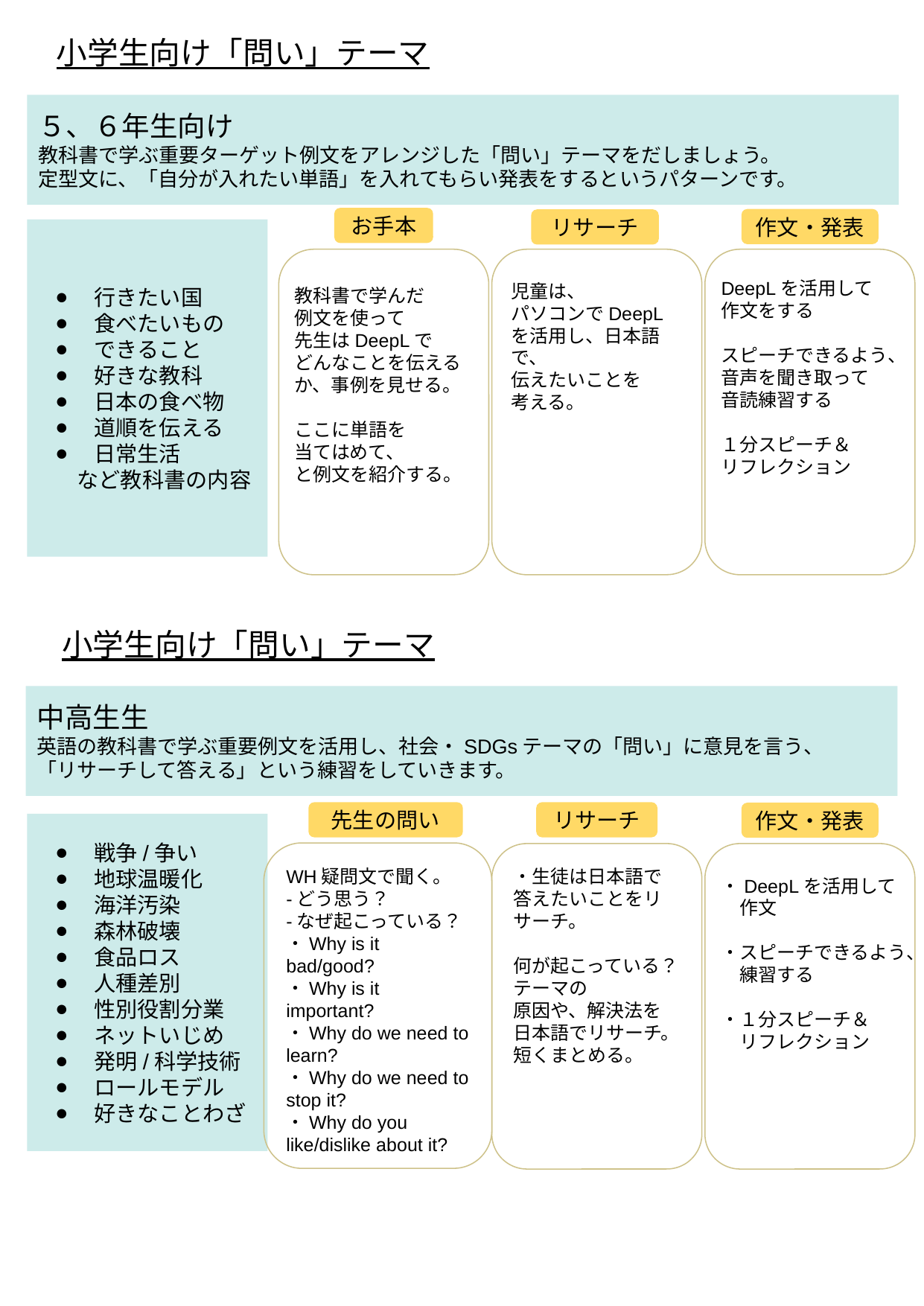

小学生向け「問い」テーマ
５、６年生向け
教科書で学ぶ重要ターゲット例文をアレンジした「問い」テーマをだしましょう。
定型文に、「自分が入れたい単語」を入れてもらい発表をするというパターンです。
お手本
作文・発表
リサーチ
行きたい国
食べたいもの
できること
好きな教科
日本の食べ物
道順を伝える
日常生活
　など教科書の内容

DeepLを活用して
作文をする

スピーチできるよう、
音声を聞き取って
音読練習する

１分スピーチ＆
リフレクション

児童は、
パソコンでDeepL
を活用し、日本語で、
伝えたいことを
考える。
教科書で学んだ
例文を使って
先生はDeepLで
どんなことを伝えるか、事例を見せる。

ここに単語を
当てはめて、
と例文を紹介する。

小学生向け「問い」テーマ
中高生生
英語の教科書で学ぶ重要例文を活用し、社会・SDGsテーマの「問い」に意見を言う、
「リサーチして答える」という練習をしていきます。
先生の問い
リサーチ
作文・発表
戦争/争い
地球温暖化
海洋汚染
森林破壊
食品ロス
人種差別
性別役割分業
ネットいじめ
発明/科学技術
ロールモデル
好きなことわざ
WH疑問文で聞く。
-どう思う？
-なぜ起こっている？
・Why is it 　　　bad/good?
・Why is it important?
・Why do we need to learn?
・Why do we need to stop it?
・Why do you like/dislike about it?

・生徒は日本語で答えたいことをリサーチ。

何が起こっている？テーマの
原因や、解決法を
日本語でリサーチ。
短くまとめる。

・DeepLを活用して
　作文

・スピーチできるよう、
　練習する

・１分スピーチ＆
　リフレクション